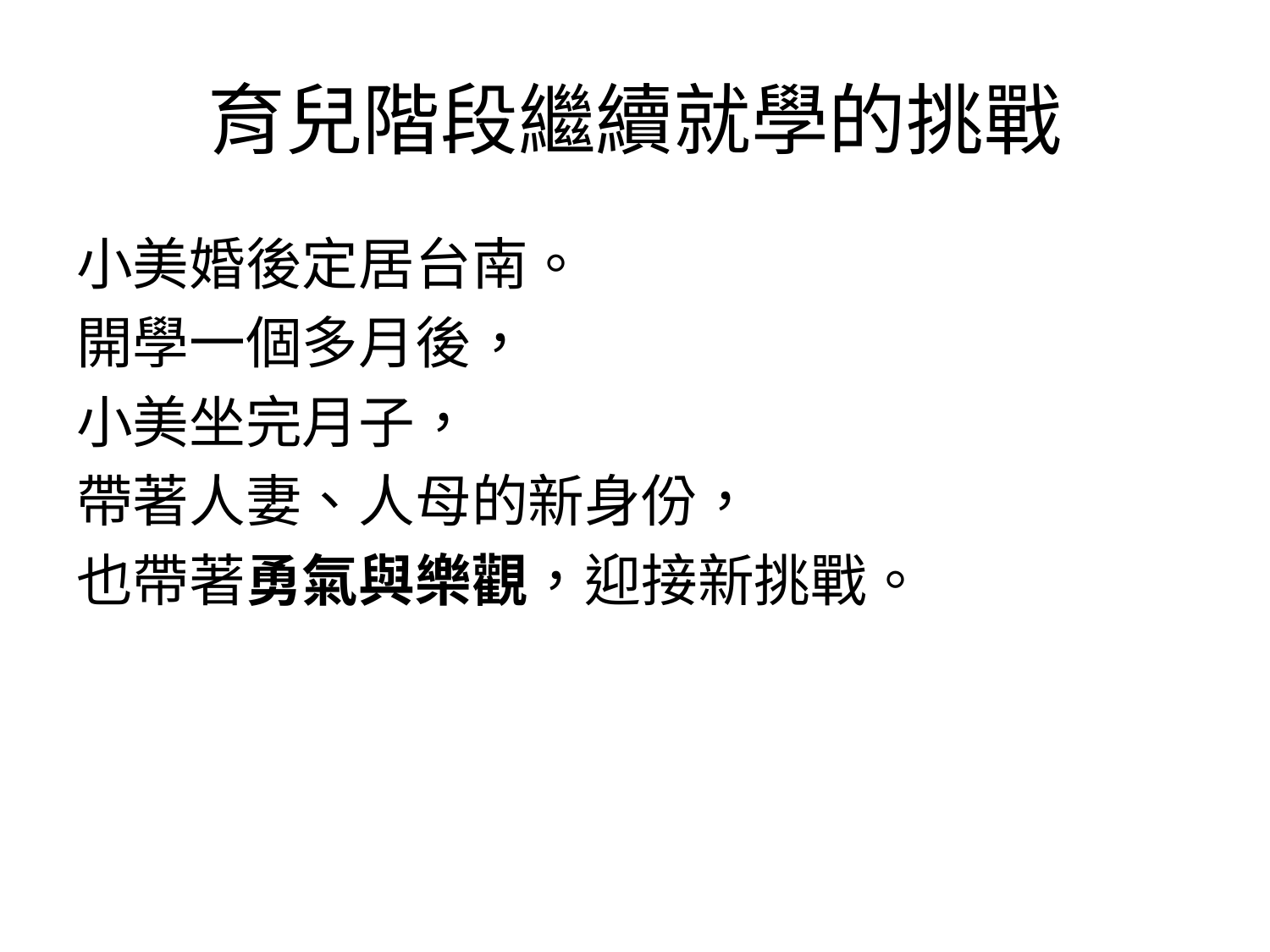

# 育兒階段繼續就學的挑戰
小美婚後定居台南。
開學一個多月後，
小美坐完月子，
帶著人妻、人母的新身份，
也帶著勇氣與樂觀，迎接新挑戰。